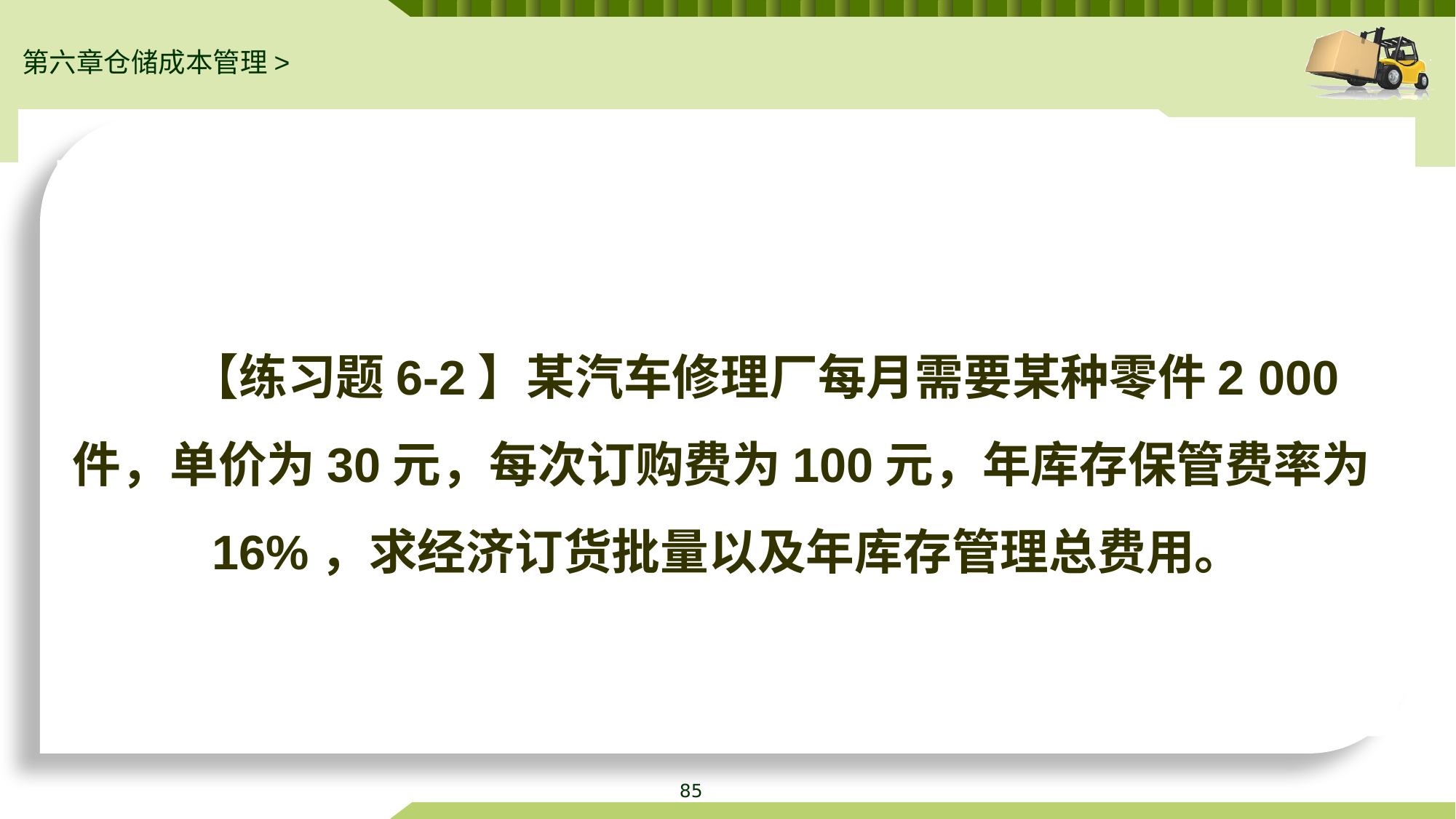

第六章仓储成本管理>
【练习题6-2】某汽车修理厂每月需要某种零件2 000件，单价为30元，每次订购费为100元，年库存保管费率为16%，求经济订货批量以及年库存管理总费用。